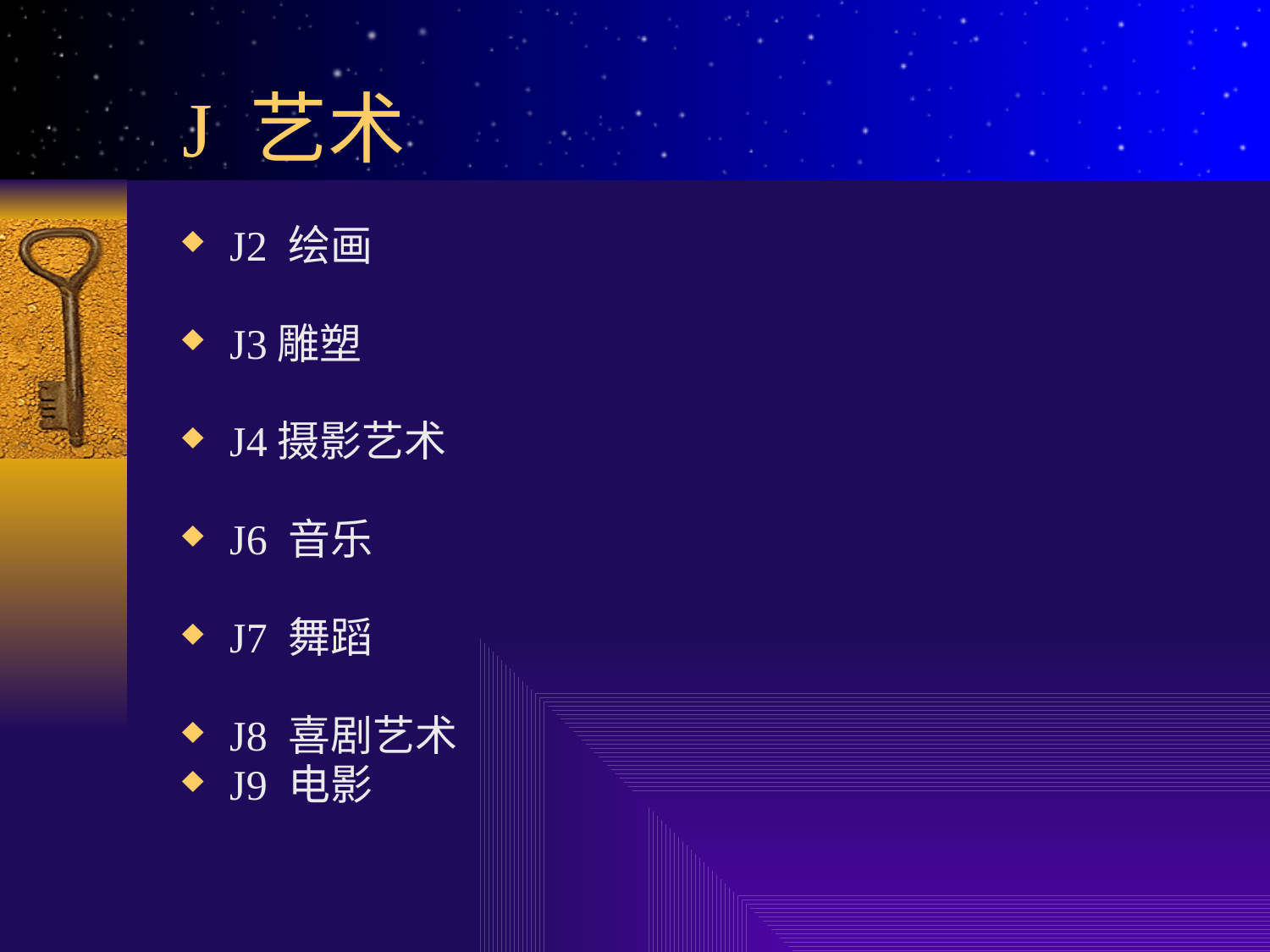

# J 艺术
J2 绘画

J3雕塑

J4摄影艺术

J6 音乐

J7 舞蹈

J8 喜剧艺术
J9 电影